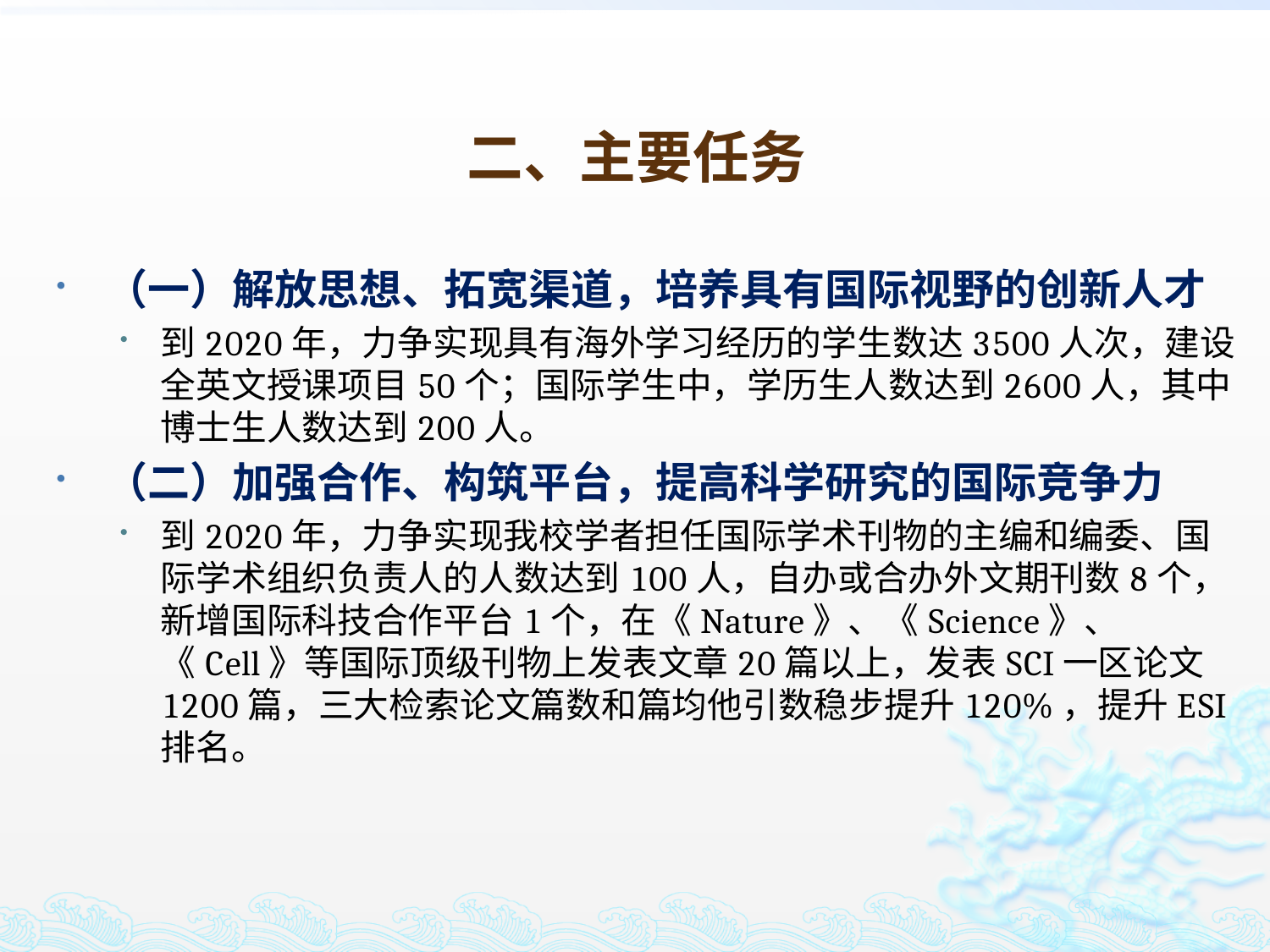

# 二、主要任务
（一）解放思想、拓宽渠道，培养具有国际视野的创新人才
到2020年，力争实现具有海外学习经历的学生数达3500人次，建设全英文授课项目50个；国际学生中，学历生人数达到2600人，其中博士生人数达到200人。
（二）加强合作、构筑平台，提高科学研究的国际竞争力
到2020年，力争实现我校学者担任国际学术刊物的主编和编委、国际学术组织负责人的人数达到100人，自办或合办外文期刊数8个，新增国际科技合作平台1个，在《Nature》、《Science》、《Cell》等国际顶级刊物上发表文章20篇以上，发表SCI一区论文1200篇，三大检索论文篇数和篇均他引数稳步提升120%，提升ESI排名。